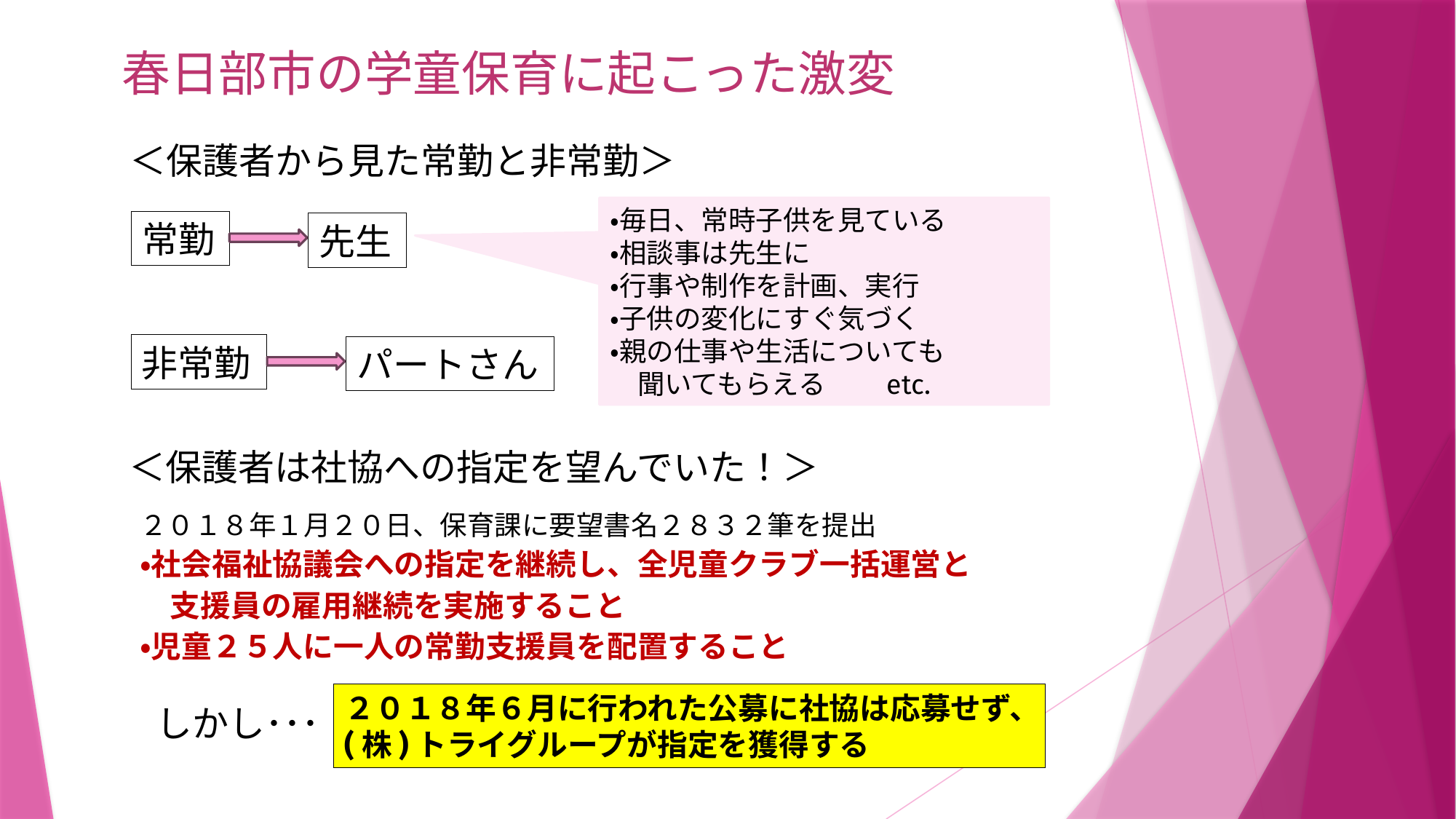

春日部市の学童保育に起こった激変
＜保護者から見た常勤と非常勤＞
・毎日、常時子供を見ている
・相談事は先生に
・行事や制作を計画、実行
・子供の変化にすぐ気づく
・親の仕事や生活についても
　聞いてもらえる　　etc.
常勤
先生

非常勤
パートさん

＜保護者は社協への指定を望んでいた！＞
２０１８年１月２０日、保育課に要望書名２８３２筆を提出
・社会福祉協議会への指定を継続し、全児童クラブ一括運営と
　支援員の雇用継続を実施すること
・児童２５人に一人の常勤支援員を配置すること
２０１８年６月に行われた公募に社協は応募せず、
(株)トライグループが指定を獲得する
しかし･･･